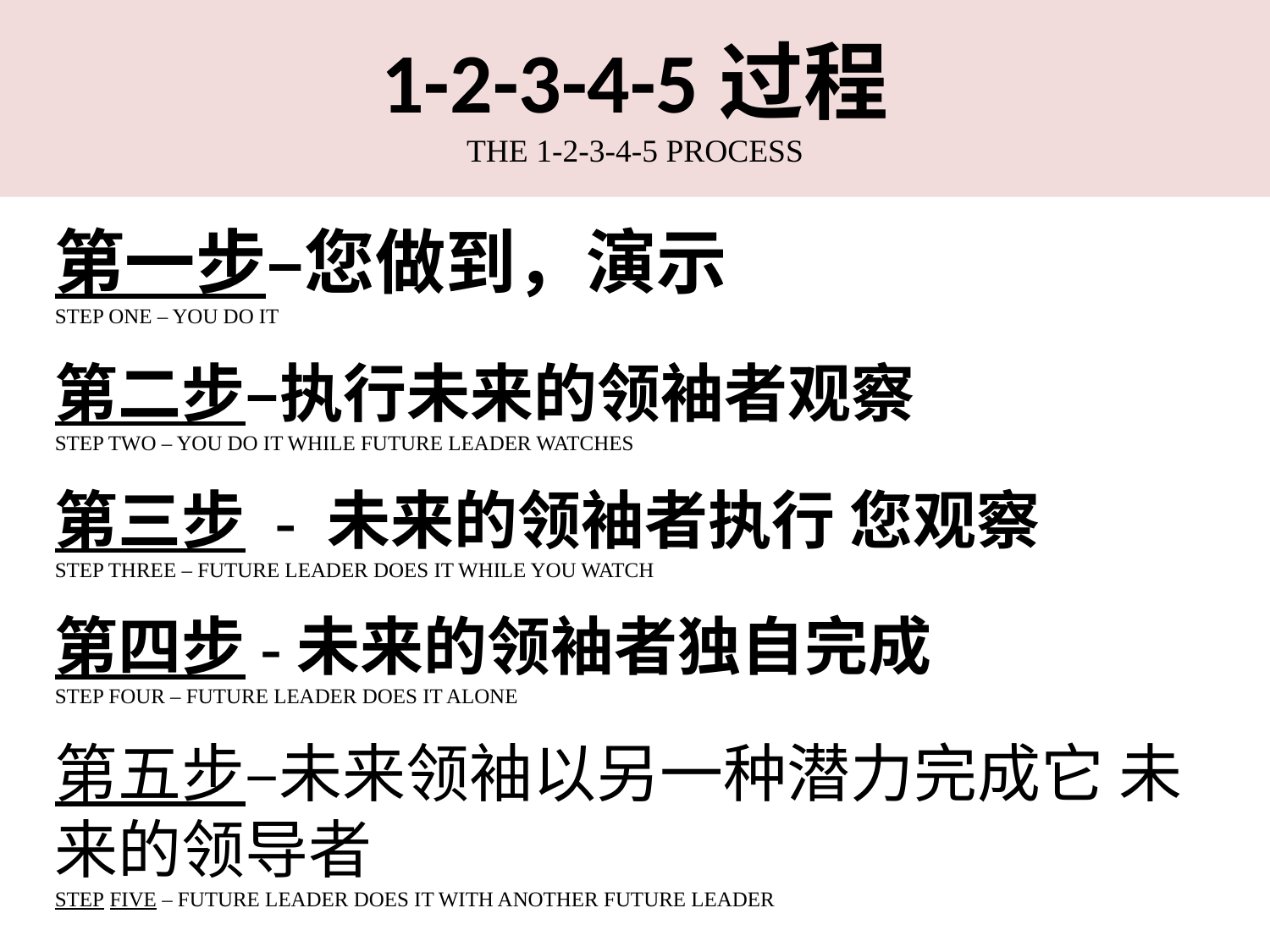

# 1-2-3-4-5过程 THE 1-2-3-4-5 PROCESS
第一步–您做到，演示
STEP ONE – YOU DO IT

第二步–执行未来的领袖者观察
STEP TWO – YOU DO IT WHILE FUTURE LEADER WATCHES

第三步 - 未来的领袖者执行 您观察
STEP THREE – FUTURE LEADER DOES IT WHILE YOU WATCH

第四步-未来的领袖者独自完成
STEP FOUR – FUTURE LEADER DOES IT ALONE

第五步–未来领袖以另一种潜力完成它 未来的领导者
STEP FIVE – FUTURE LEADER DOES IT WITH ANOTHER FUTURE LEADER